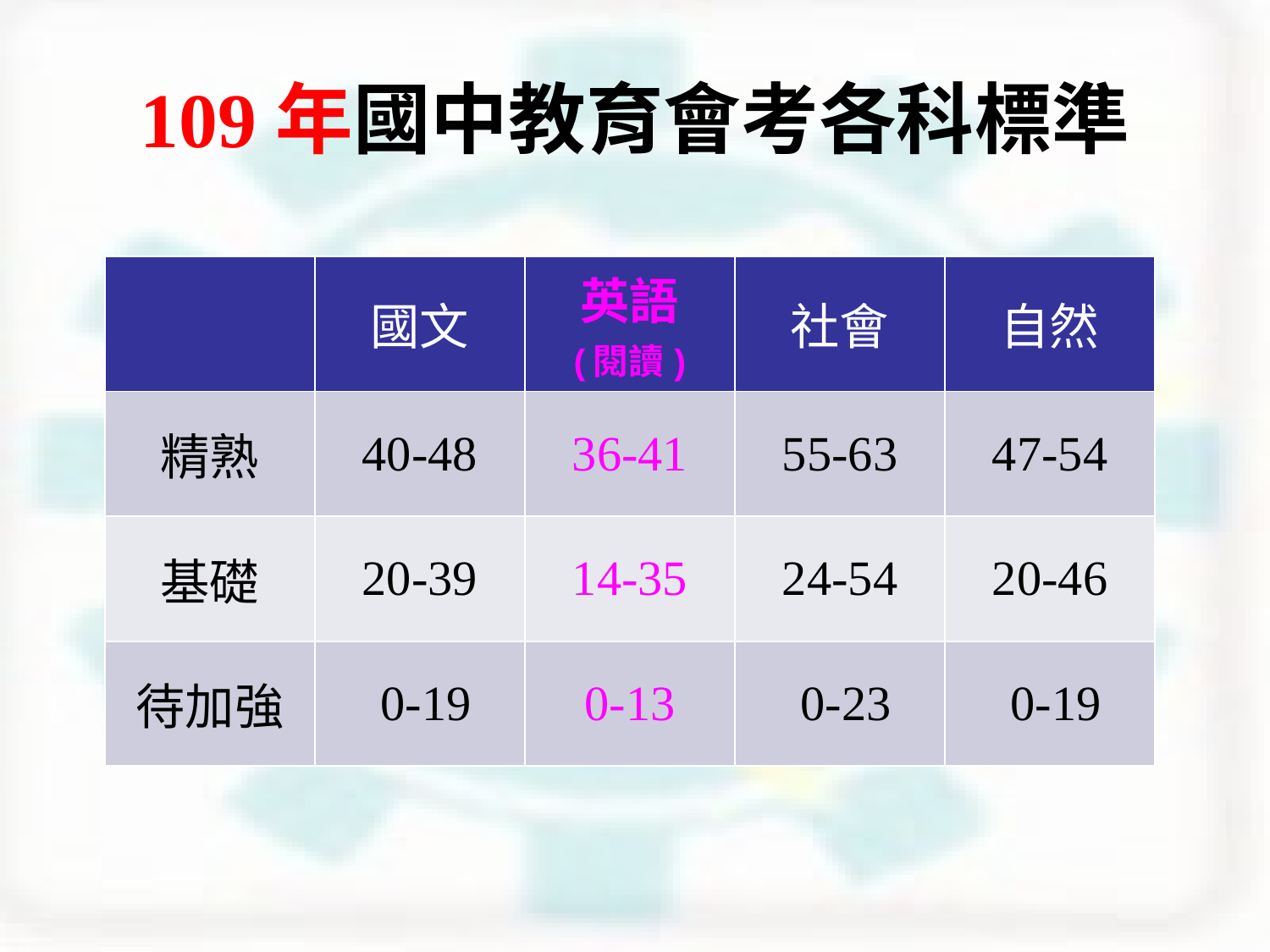

109年國中教育會考各科標準
|  | 國文 | 英語 (閱讀) | 社會 | 自然 |
| --- | --- | --- | --- | --- |
| 精熟 | 40-48 | 36-41 | 55-63 | 47-54 |
| 基礎 | 20-39 | 14-35 | 24-54 | 20-46 |
| 待加強 | 0-19 | 0-13 | 0-23 | 0-19 |